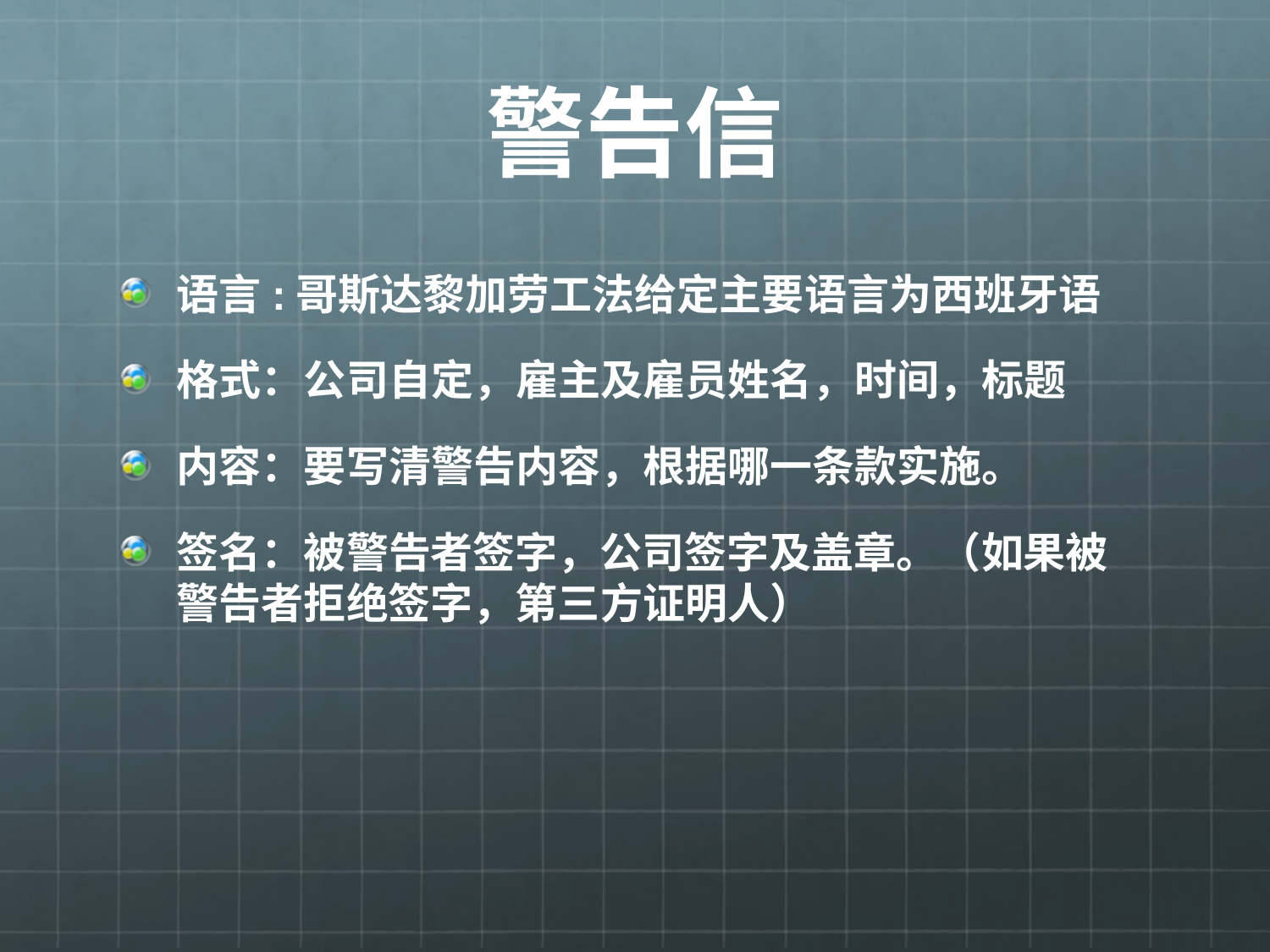

# 警告信
语言:哥斯达黎加劳工法给定主要语言为西班牙语
格式：公司自定，雇主及雇员姓名，时间，标题
内容：要写清警告内容，根据哪一条款实施。
签名：被警告者签字，公司签字及盖章。（如果被警告者拒绝签字，第三方证明人）